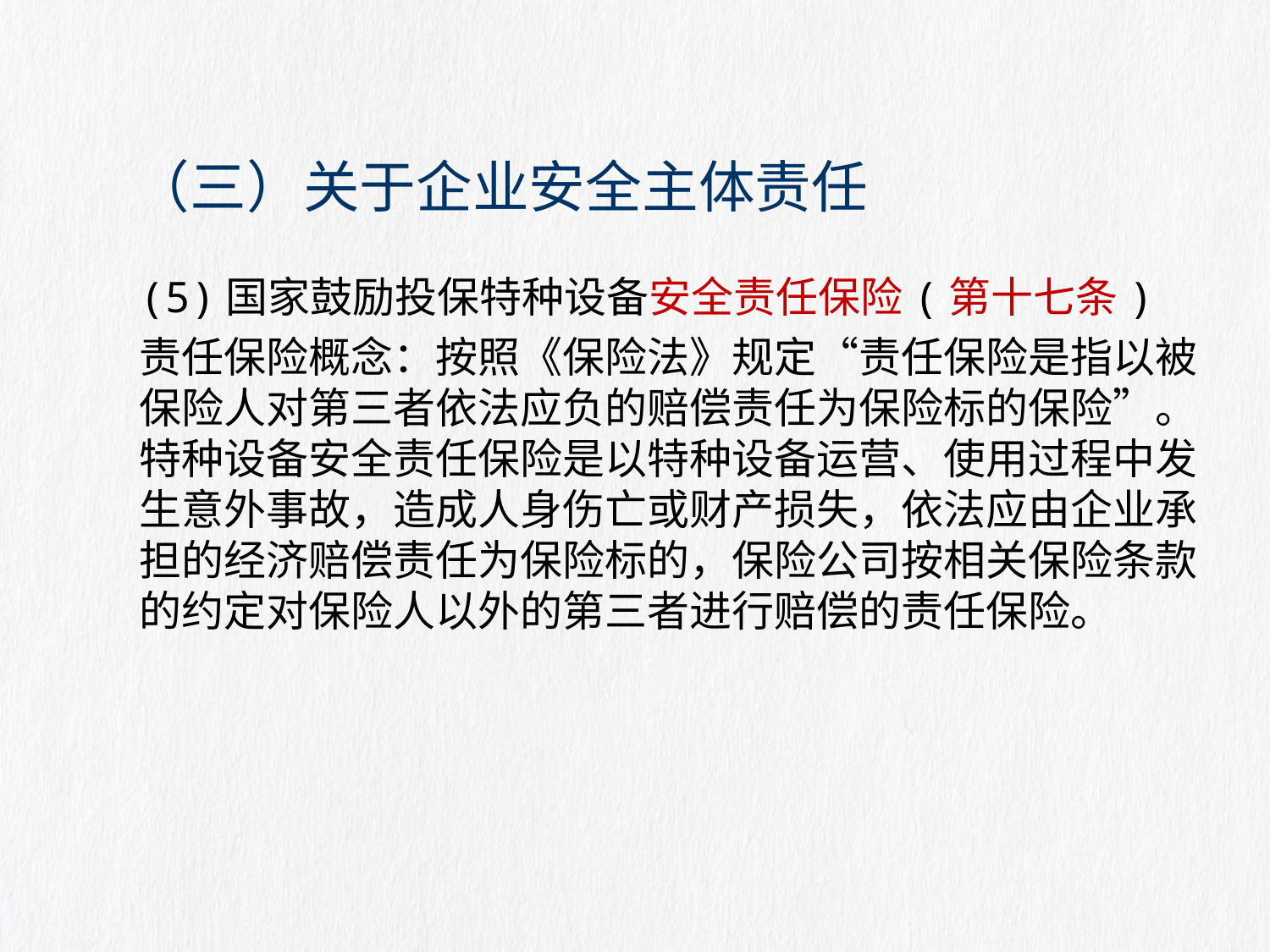

# （三）关于企业安全主体责任
(5)国家鼓励投保特种设备安全责任保险(第十七条)
责任保险概念：按照《保险法》规定“责任保险是指以被保险人对第三者依法应负的赔偿责任为保险标的保险”。特种设备安全责任保险是以特种设备运营、使用过程中发生意外事故，造成人身伤亡或财产损失，依法应由企业承担的经济赔偿责任为保险标的，保险公司按相关保险条款的约定对保险人以外的第三者进行赔偿的责任保险。
26